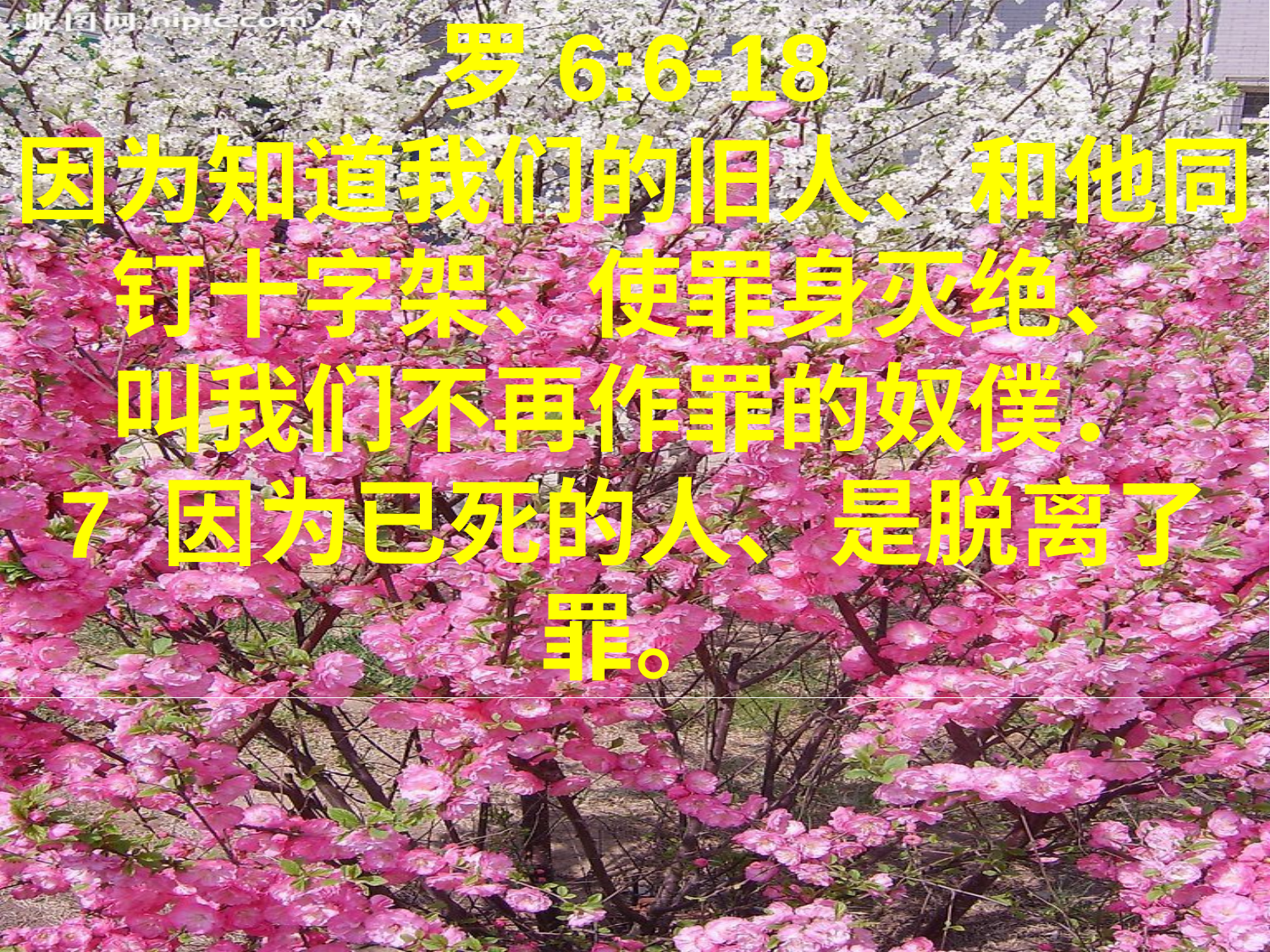

罗6:6-18
因为知道我们的旧人、和他同钉十字架、使罪身灭绝、
叫我们不再作罪的奴僕．
7 因为已死的人、是脱离了罪。